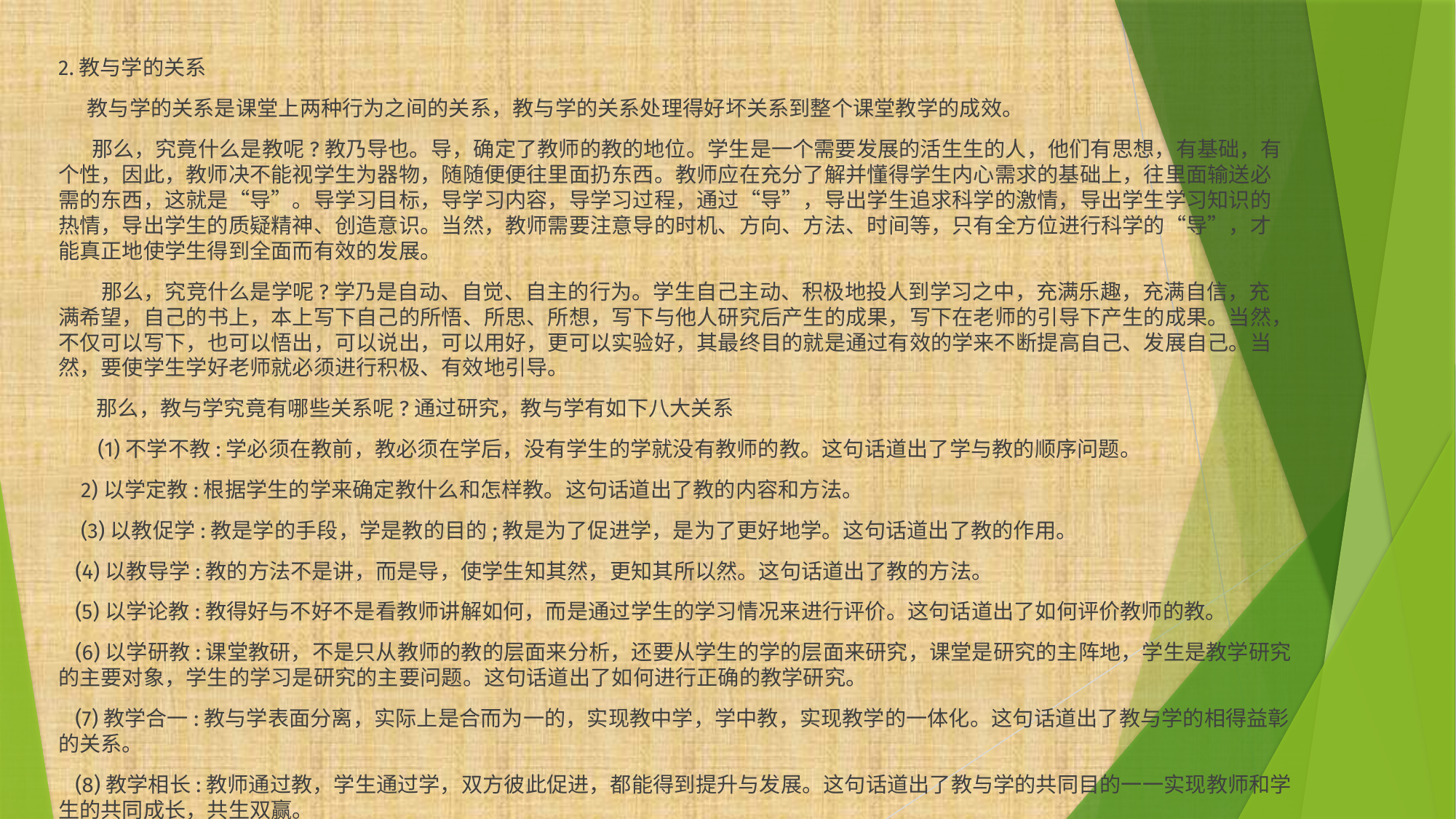

2.教与学的关系
     教与学的关系是课堂上两种行为之间的关系，教与学的关系处理得好坏关系到整个课堂教学的成效。
      那么，究竟什么是教呢?教乃导也。导，确定了教师的教的地位。学生是一个需要发展的活生生的人，他们有思想，有基础，有个性，因此，教师决不能视学生为器物，随随便便往里面扔东西。教师应在充分了解并懂得学生内心需求的基础上，往里面输送必需的东西，这就是“导”。导学习目标，导学习内容，导学习过程，通过“导”，导出学生追求科学的激情，导出学生学习知识的热情，导出学生的质疑精神、创造意识。当然，教师需要注意导的时机、方向、方法、时间等，只有全方位进行科学的“导”，才能真正地使学生得到全面而有效的发展。
        那么，究竞什么是学呢?学乃是自动、自觉、自主的行为。学生自己主动、积极地投人到学习之中，充满乐趣，充满自信，充满希望，自己的书上，本上写下自己的所悟、所思、所想，写下与他人研究后产生的成果，写下在老师的引导下产生的成果。当然，不仅可以写下，也可以悟出，可以说出，可以用好，更可以实验好，其最终目的就是通过有效的学来不断提高自己、发展自己。当然，要使学生学好老师就必须进行积极、有效地引导。
       那么，教与学究竟有哪些关系呢?通过研究，教与学有如下八大关系
       (1)不学不教:学必须在教前，教必须在学后，没有学生的学就没有教师的教。这句话道出了学与教的顺序问题。
    2)以学定教:根据学生的学来确定教什么和怎样教。这句话道出了教的内容和方法。
    (3)以教促学:教是学的手段，学是教的目的;教是为了促进学，是为了更好地学。这句话道出了教的作用。
   (4)以教导学:教的方法不是讲，而是导，使学生知其然，更知其所以然。这句话道出了教的方法。
   (5)以学论教:教得好与不好不是看教师讲解如何，而是通过学生的学习情况来进行评价。这句话道出了如何评价教师的教。
   (6)以学研教:课堂教研，不是只从教师的教的层面来分析，还要从学生的学的层面来研究，课堂是研究的主阵地，学生是教学研究的主要对象，学生的学习是研究的主要问题。这句话道出了如何进行正确的教学研究。
   (7)教学合一:教与学表面分离，实际上是合而为一的，实现教中学，学中教，实现教学的一体化。这句话道出了教与学的相得益彰的关系。
   (8)教学相长:教师通过教，学生通过学，双方彼此促进，都能得到提升与发展。这句话道出了教与学的共同目的一一实现教师和学生的共同成长，共生双赢。